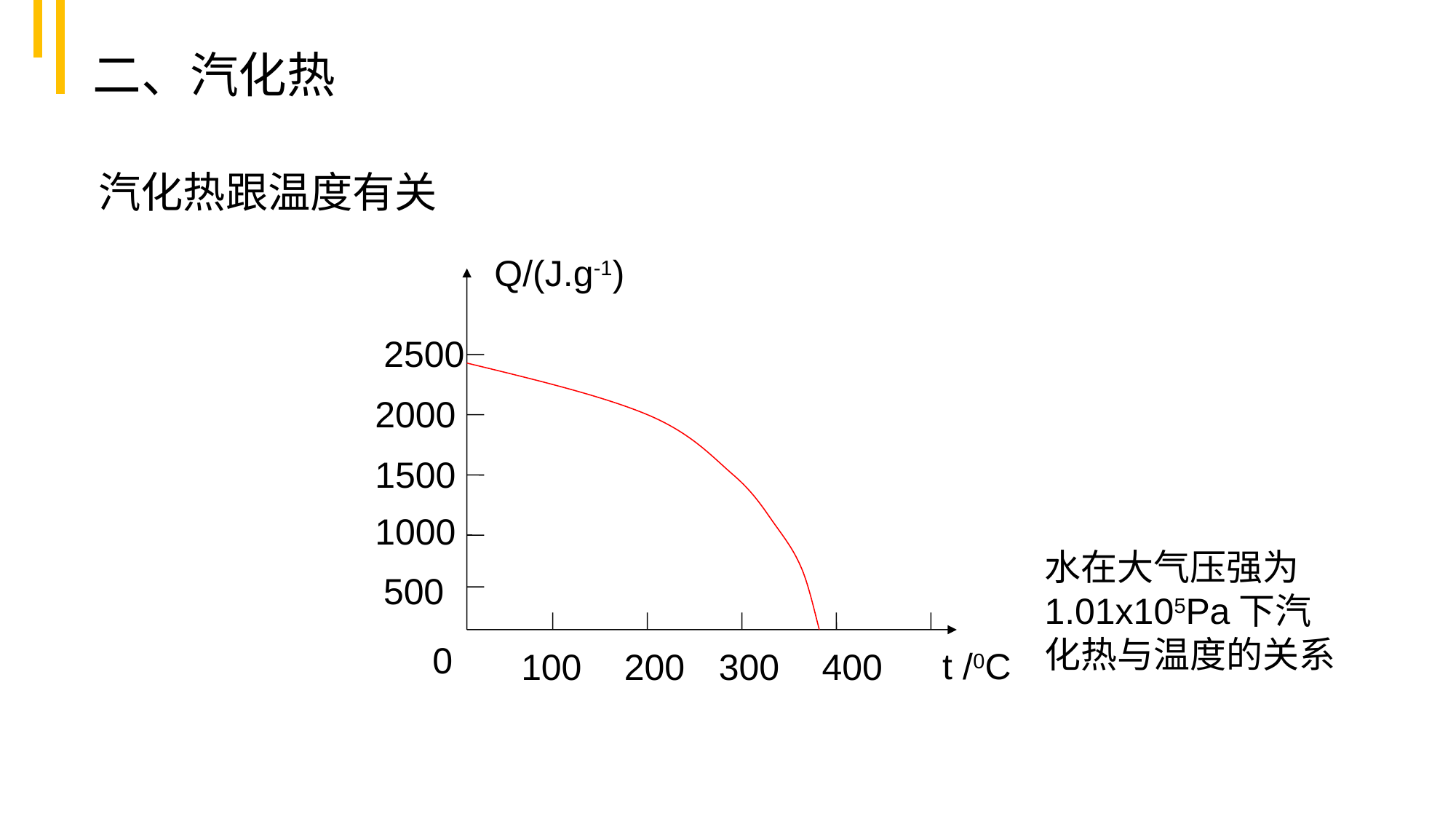

二、汽化热
汽化热跟温度有关
Q/(J.g-1)

2500

2000

1500

1000

500

0
200
300
400
100
t /0C
水在大气压强为
1.01x105Pa下汽
化热与温度的关系